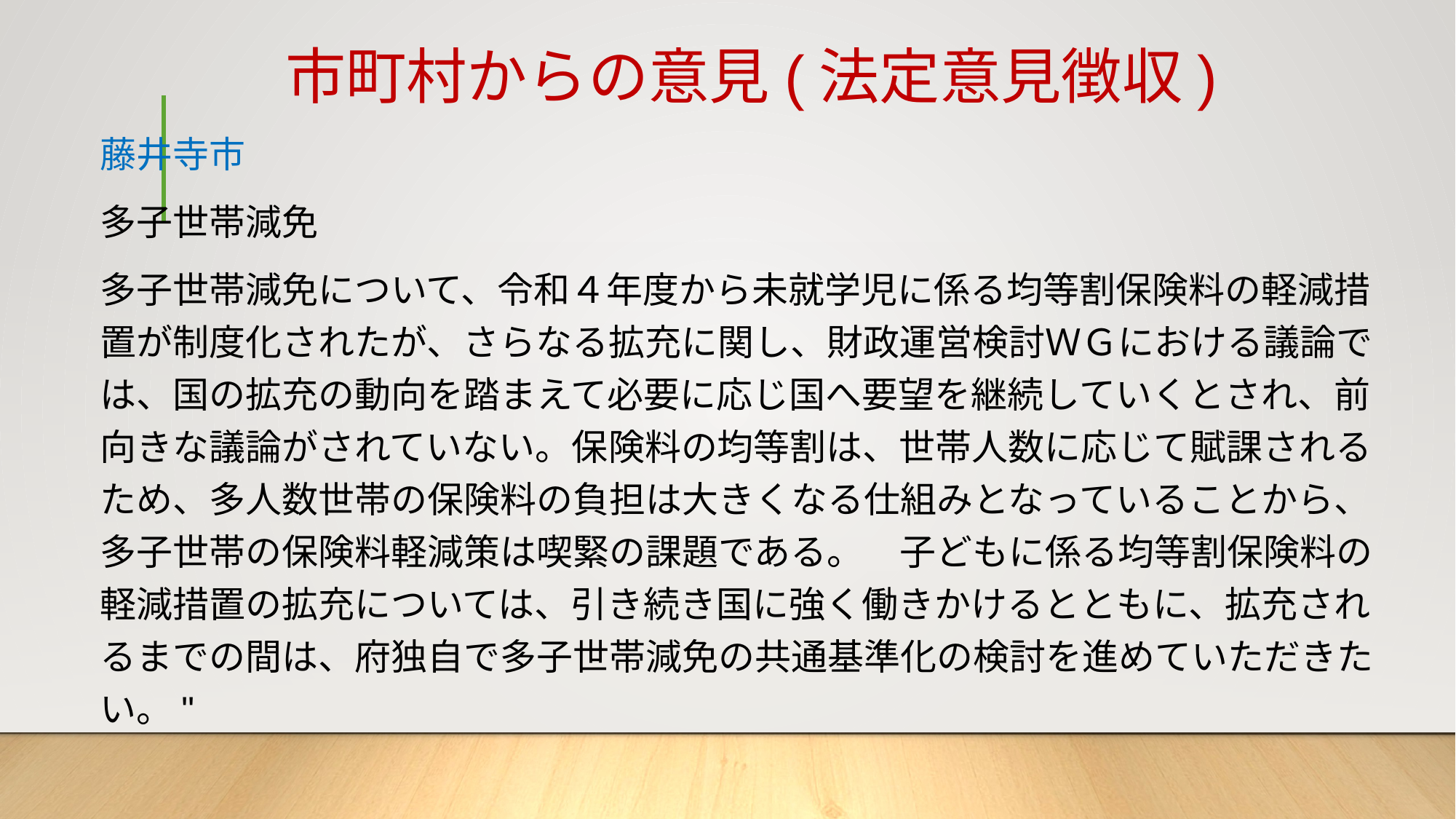

# 市町村からの意見(法定意見徴収)
藤井寺市
多子世帯減免
多子世帯減免について、令和４年度から未就学児に係る均等割保険料の軽減措置が制度化されたが、さらなる拡充に関し、財政運営検討ＷＧにおける議論では、国の拡充の動向を踏まえて必要に応じ国へ要望を継続していくとされ、前向きな議論がされていない。保険料の均等割は、世帯人数に応じて賦課されるため、多人数世帯の保険料の負担は大きくなる仕組みとなっていることから、多子世帯の保険料軽減策は喫緊の課題である。　子どもに係る均等割保険料の軽減措置の拡充については、引き続き国に強く働きかけるとともに、拡充されるまでの間は、府独自で多子世帯減免の共通基準化の検討を進めていただきたい。"